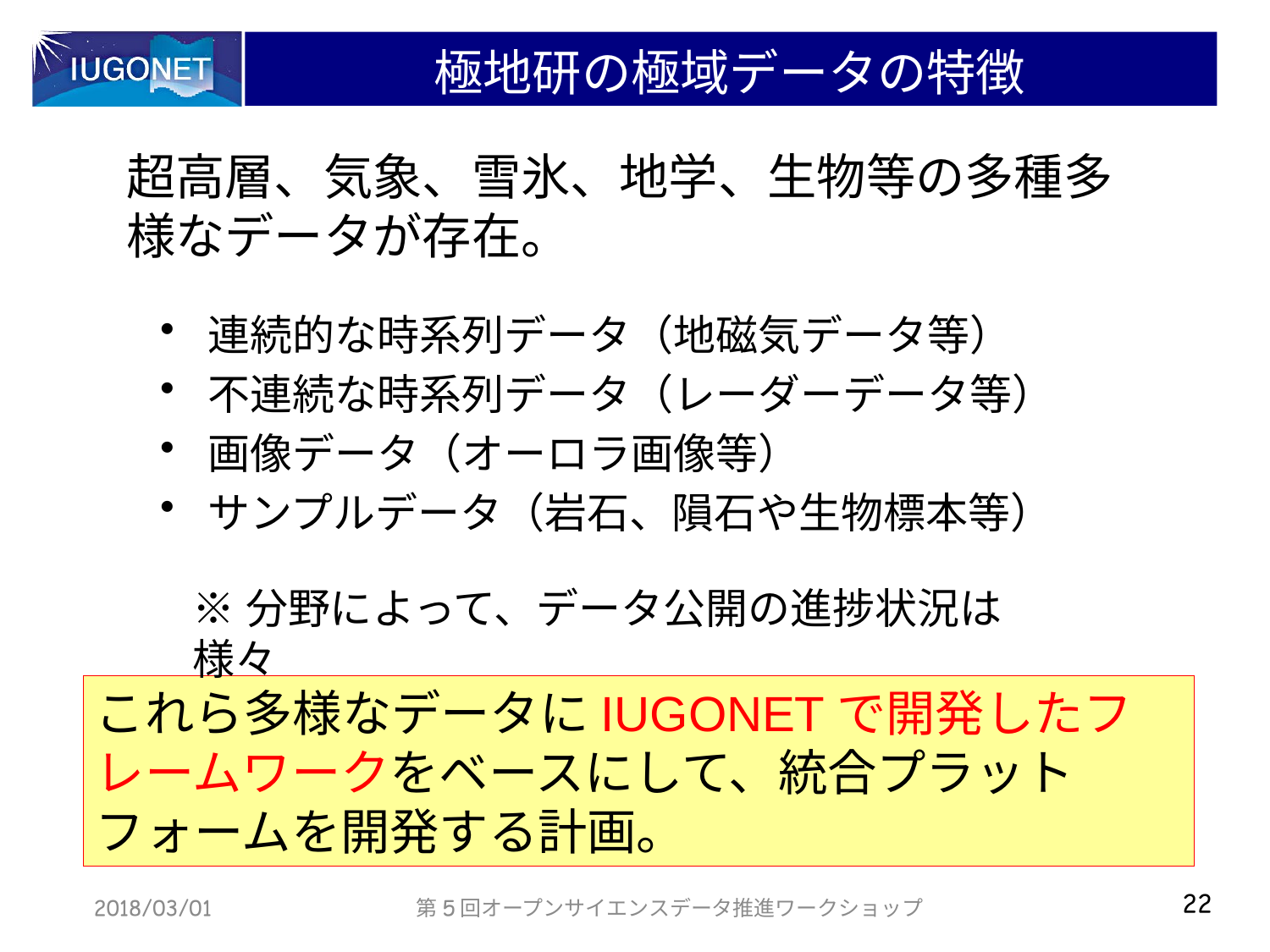

# 極地研の極域データの特徴
超高層、気象、雪氷、地学、生物等の多種多様なデータが存在。
連続的な時系列データ（地磁気データ等）
不連続な時系列データ（レーダーデータ等）
画像データ（オーロラ画像等）
サンプルデータ（岩石、隕石や生物標本等）
※分野によって、データ公開の進捗状況は様々
これら多様なデータにIUGONETで開発したフレームワークをベースにして、統合プラットフォームを開発する計画。
2018/03/01
第5回オープンサイエンスデータ推進ワークショップ
22